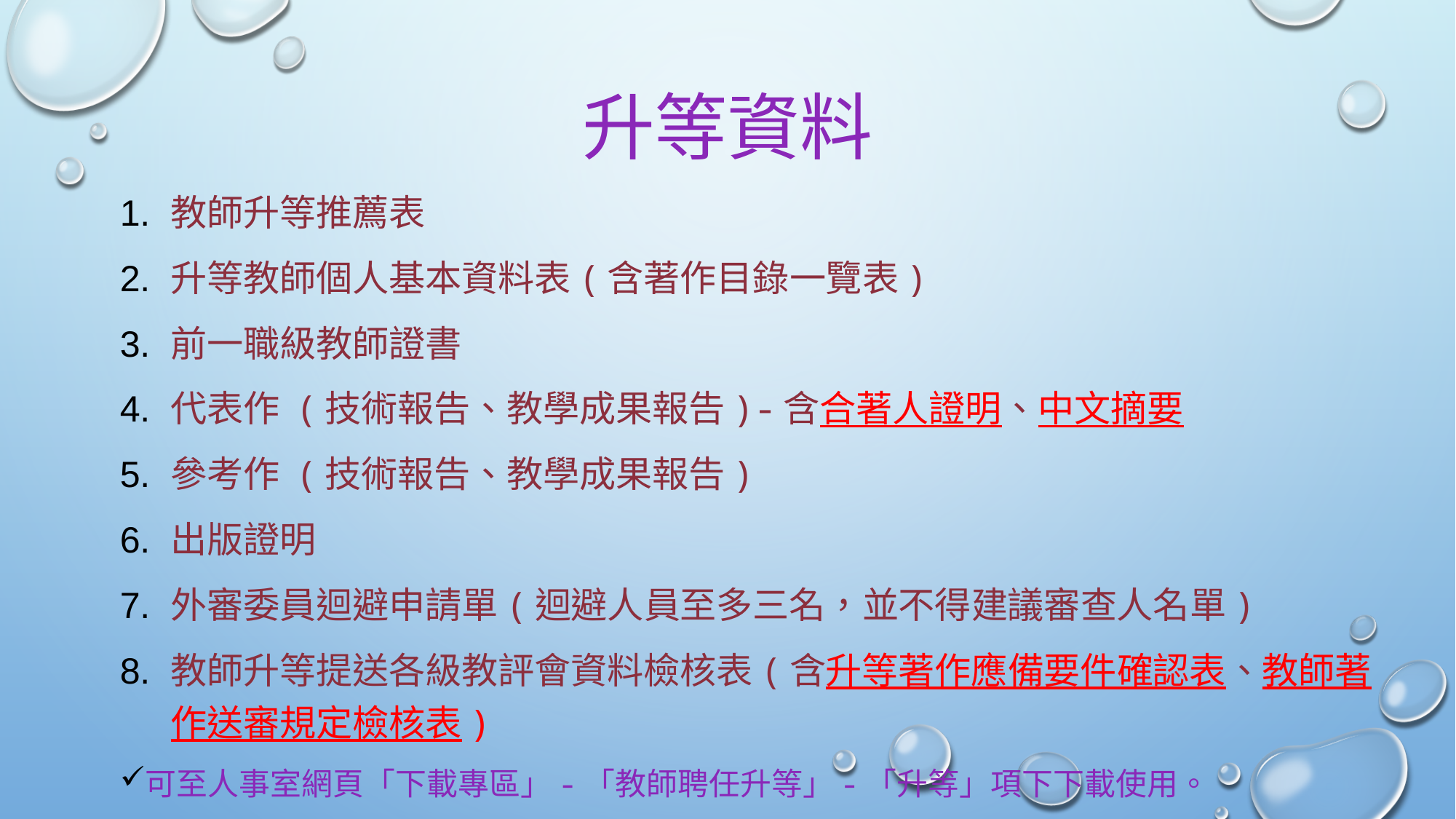

# 升等資料
教師升等推薦表
升等教師個人基本資料表(含著作目錄一覽表)
前一職級教師證書
代表作 (技術報告、教學成果報告)-含合著人證明、中文摘要
參考作 (技術報告、教學成果報告)
出版證明
外審委員迴避申請單(迴避人員至多三名，並不得建議審查人名單)
教師升等提送各級教評會資料檢核表(含升等著作應備要件確認表、教師著作送審規定檢核表)
可至人事室網頁「下載專區」-「教師聘任升等」-「升等」項下下載使用。